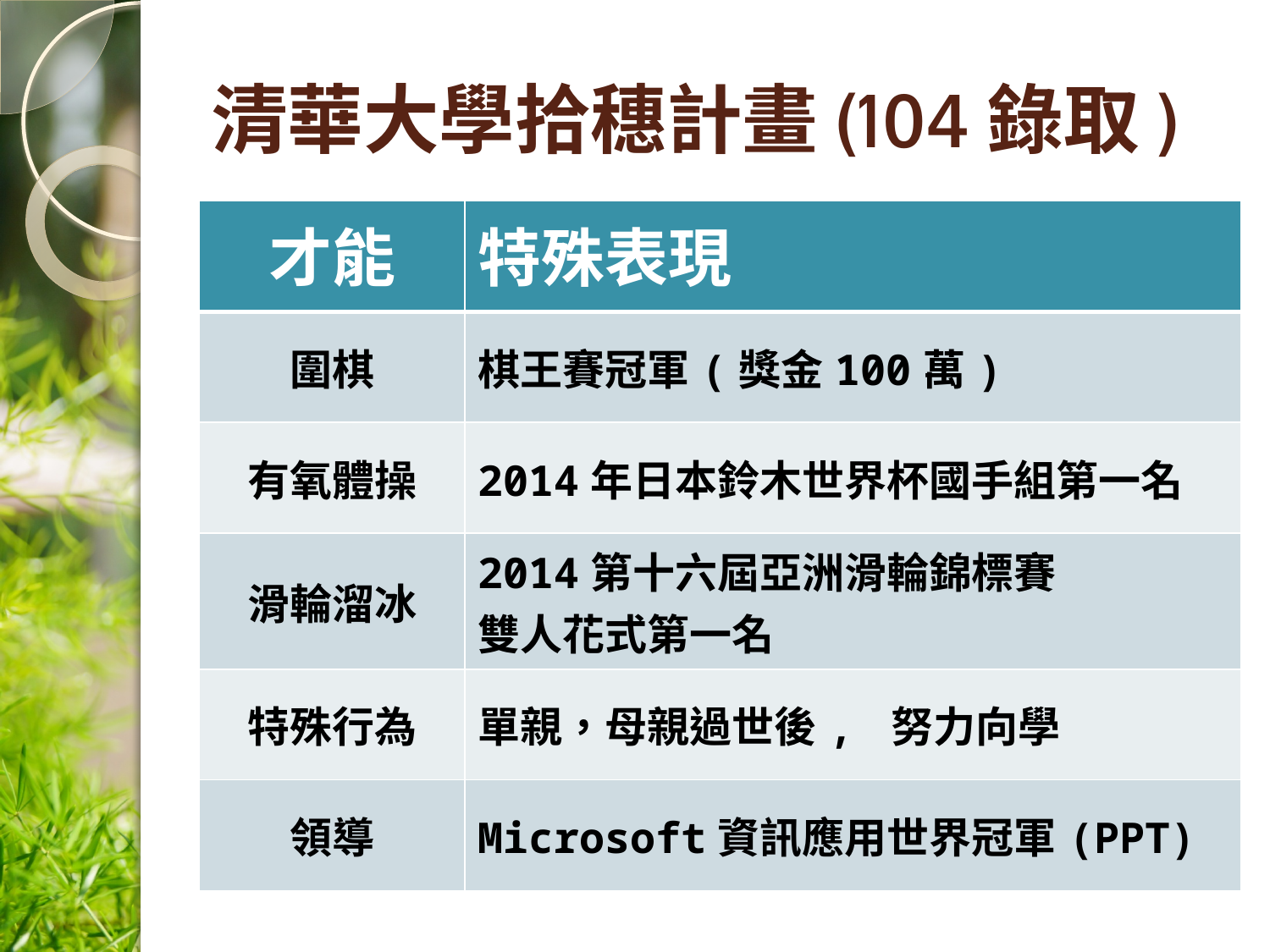

# 清華大學拾穗計畫(104錄取)
| 才能 | 特殊表現 |
| --- | --- |
| 圍棋 | 棋王賽冠軍(獎金100萬) |
| 有氧體操 | 2014年日本鈴木世界杯國手組第一名 |
| 滑輪溜冰 | 2014第十六屆亞洲滑輪錦標賽 雙人花式第一名 |
| 特殊行為 | 單親，母親過世後, 努力向學 |
| 領導 | Microsoft資訊應用世界冠軍(PPT) |